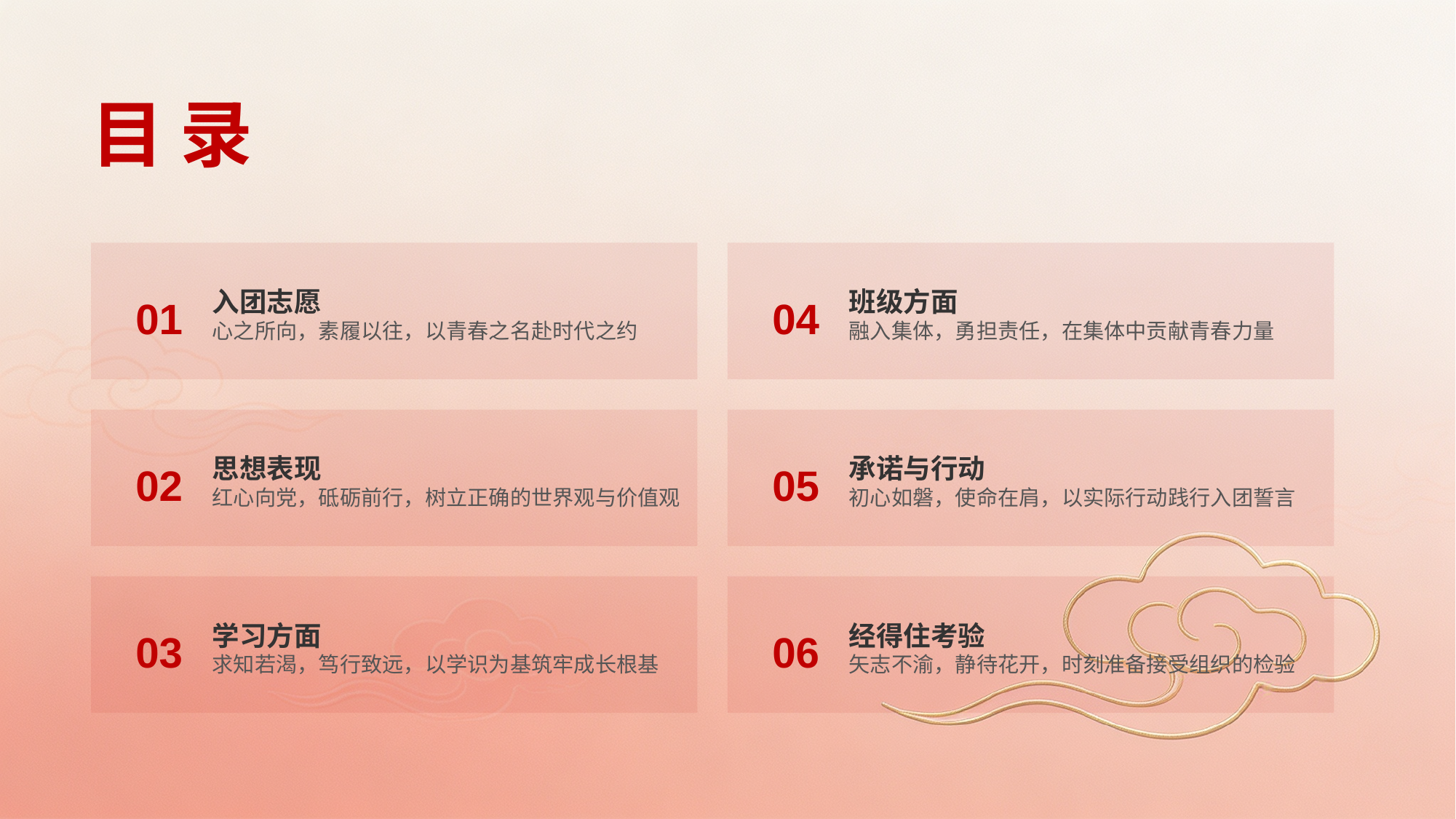

目 录

入团志愿
心之所向，素履以往，以青春之名赴时代之约
班级方面
融入集体，勇担责任，在集体中贡献青春力量
01
04

思想表现
红心向党，砥砺前行，树立正确的世界观与价值观
承诺与行动
初心如磐，使命在肩，以实际行动践行入团誓言
02
05

学习方面
求知若渴，笃行致远，以学识为基筑牢成长根基
经得住考验
矢志不渝，静待花开，时刻准备接受组织的检验
03
06